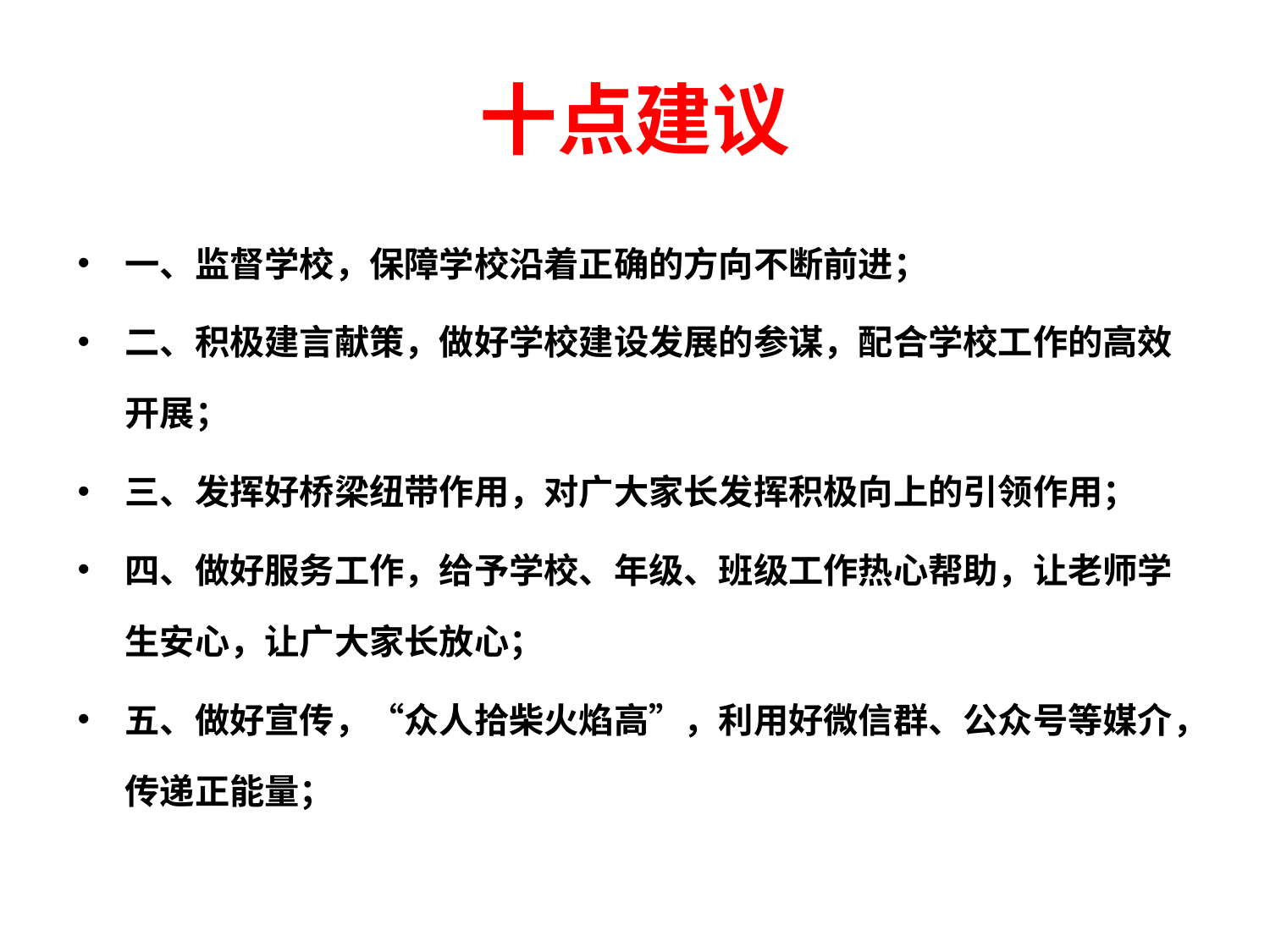

# 十点建议
一、监督学校，保障学校沿着正确的方向不断前进；
二、积极建言献策，做好学校建设发展的参谋，配合学校工作的高效开展；
三、发挥好桥梁纽带作用，对广大家长发挥积极向上的引领作用；
四、做好服务工作，给予学校、年级、班级工作热心帮助，让老师学生安心，让广大家长放心；
五、做好宣传，“众人拾柴火焰高”，利用好微信群、公众号等媒介，传递正能量；